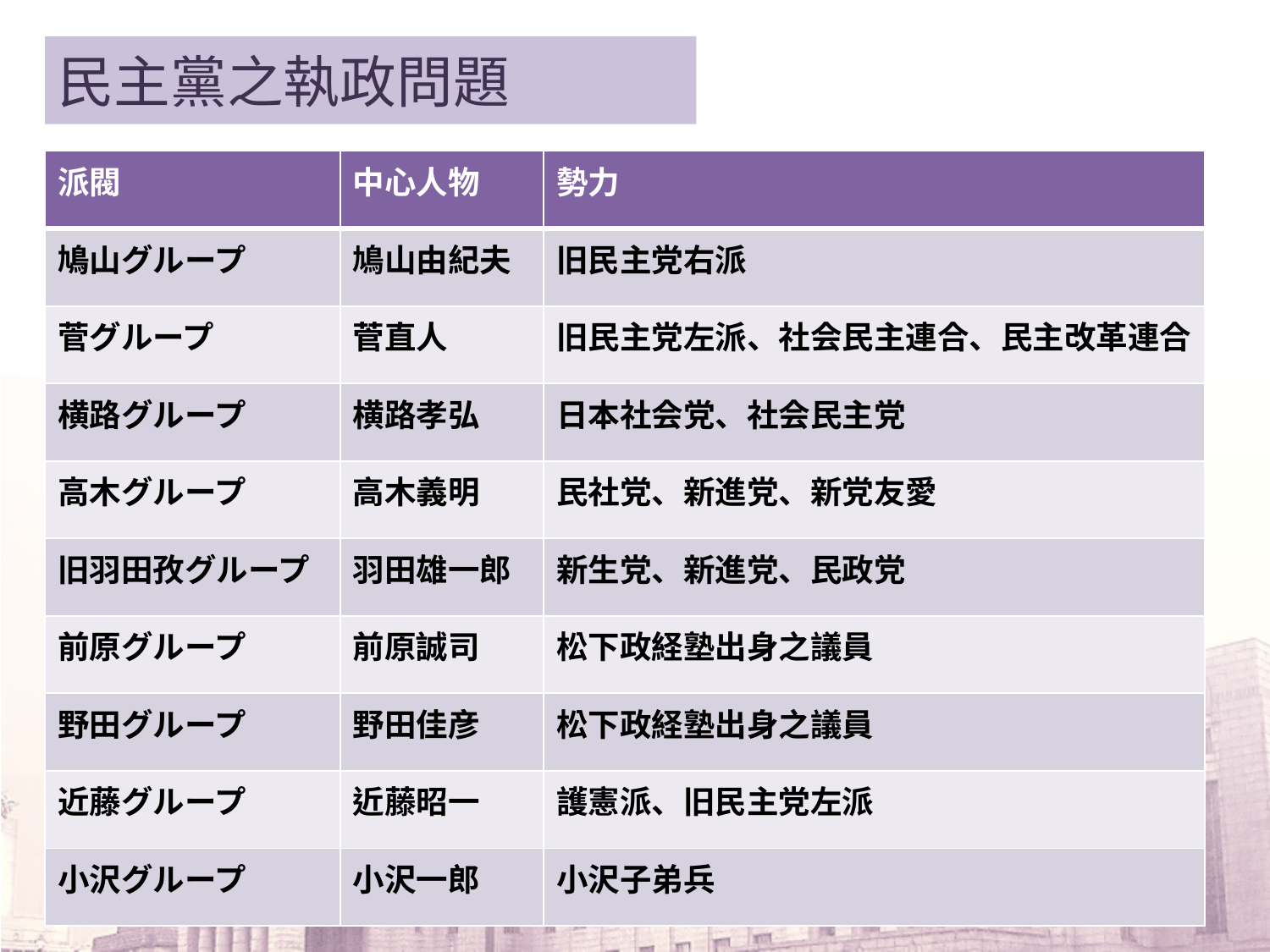

民主黨之執政問題
壹、派閥政治
T. J. PEMPEL：「民主黨充其量只是自民黨的附體轉世」

肇因→「民主黨的大雜燴特性」

衝突激化，最終成為黨內分裂

| 派閥 | 中心人物 | 勢力 |
| --- | --- | --- |
| 鳩山グループ | 鳩山由紀夫 | 旧民主党右派 |
| 菅グループ | 菅直人 | 旧民主党左派、社会民主連合、民主改革連合 |
| 横路グループ | 横路孝弘 | 日本社会党、社会民主党 |
| 高木グループ | 高木義明 | 民社党、新進党、新党友愛 |
| 旧羽田孜グループ | 羽田雄一郎 | 新生党、新進党、民政党 |
| 前原グループ | 前原誠司 | 松下政経塾出身之議員 |
| 野田グループ | 野田佳彦 | 松下政経塾出身之議員 |
| 近藤グループ | 近藤昭一 | 護憲派、旧民主党左派 |
| 小沢グループ | 小沢一郎 | 小沢子弟兵 |